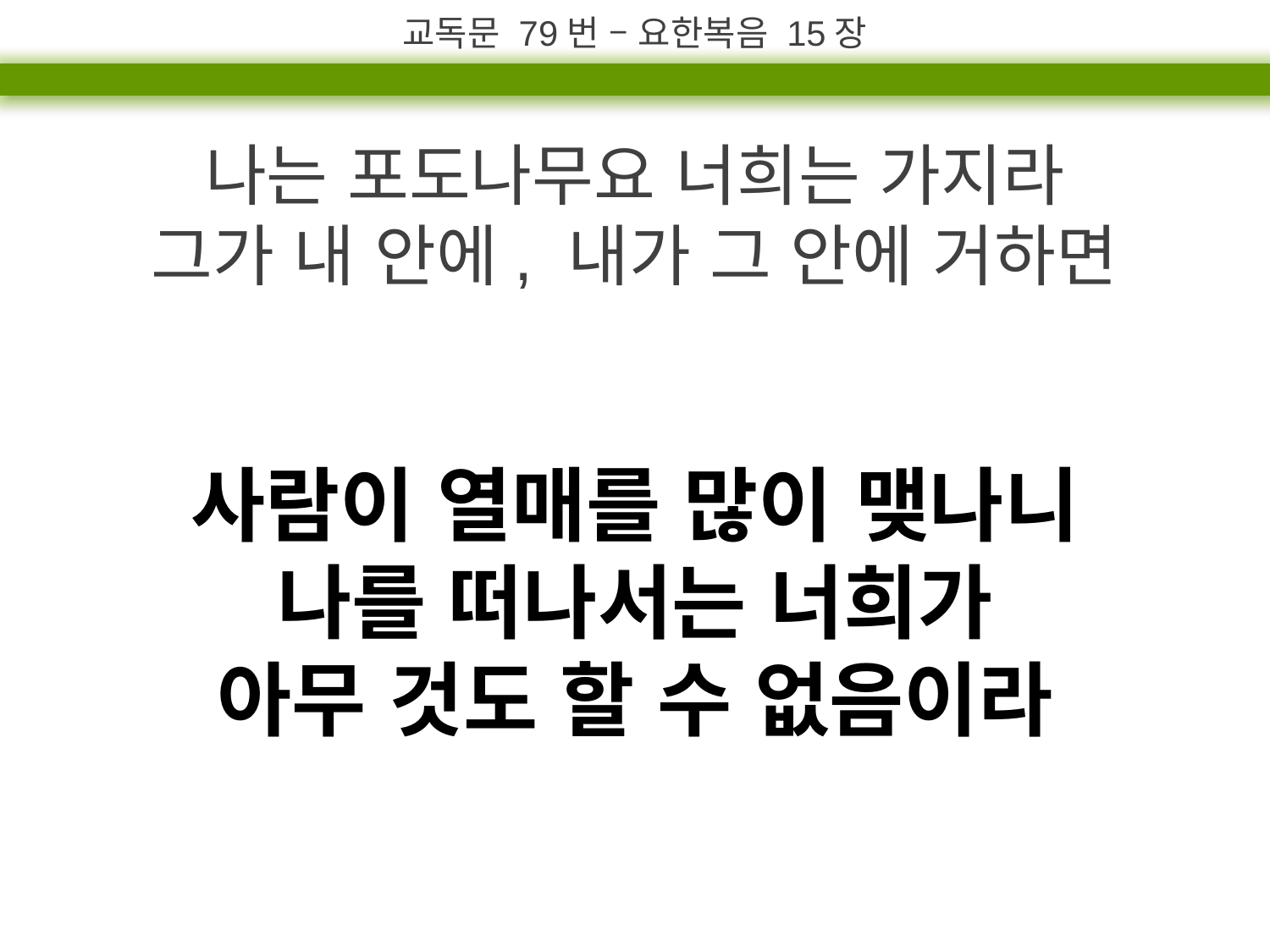

교독문 79번 – 요한복음 15장

나는 포도나무요 너희는 가지라
그가 내 안에, 내가 그 안에 거하면
사람이 열매를 많이 맺나니
나를 떠나서는 너희가
아무 것도 할 수 없음이라